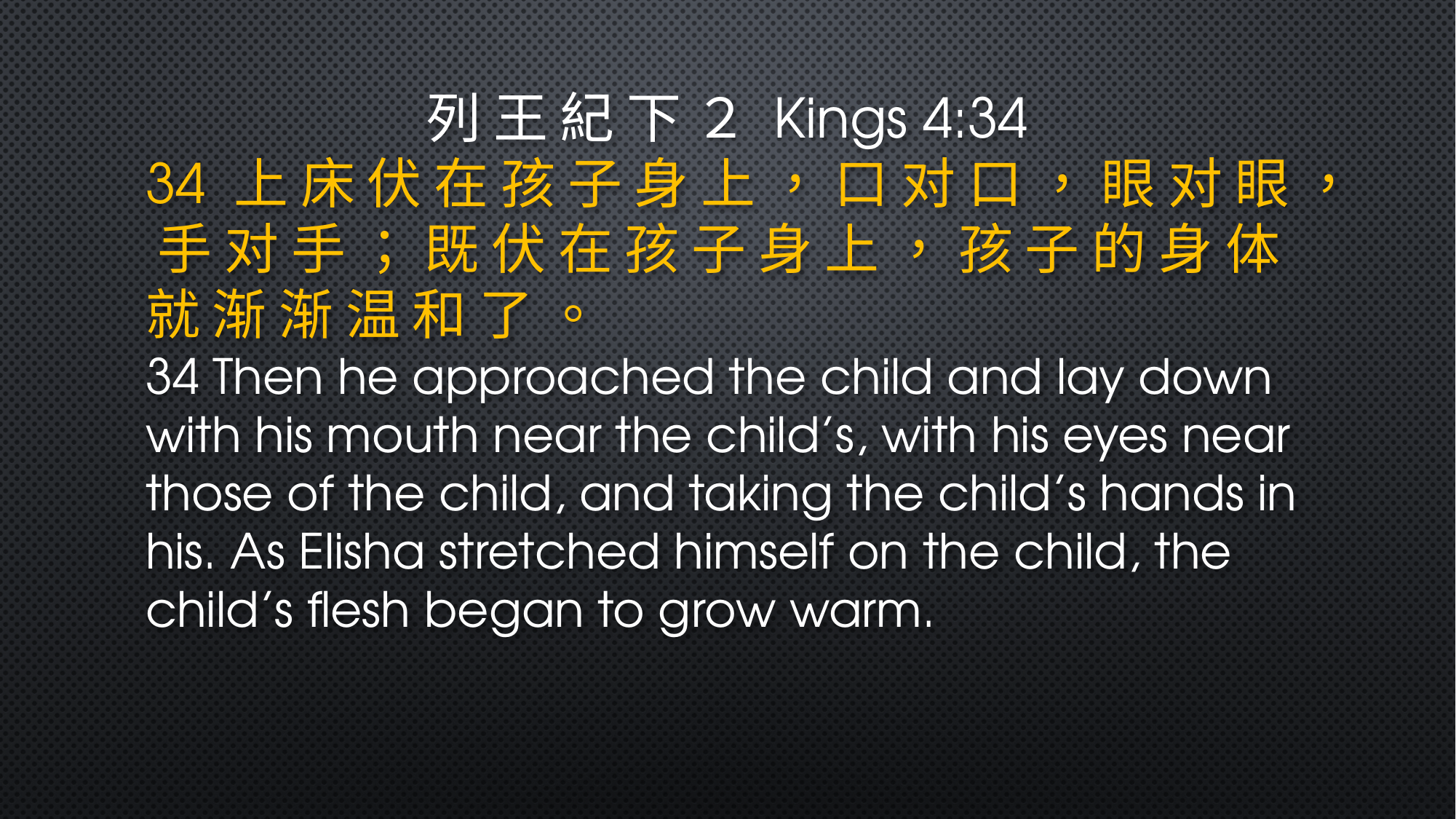

列 王 紀 下 ２ Kings 4:34
34 上 床 伏 在 孩 子 身 上 ， 口 对 口 ， 眼 对 眼 ， 手 对 手 ； 既 伏 在 孩 子 身 上 ， 孩 子 的 身 体 就 渐 渐 温 和 了 。
34 Then he approached the child and lay down with his mouth near the child’s, with his eyes near those of the child, and taking the child’s hands in his. As Elisha stretched himself on the child, the child’s flesh began to grow warm.